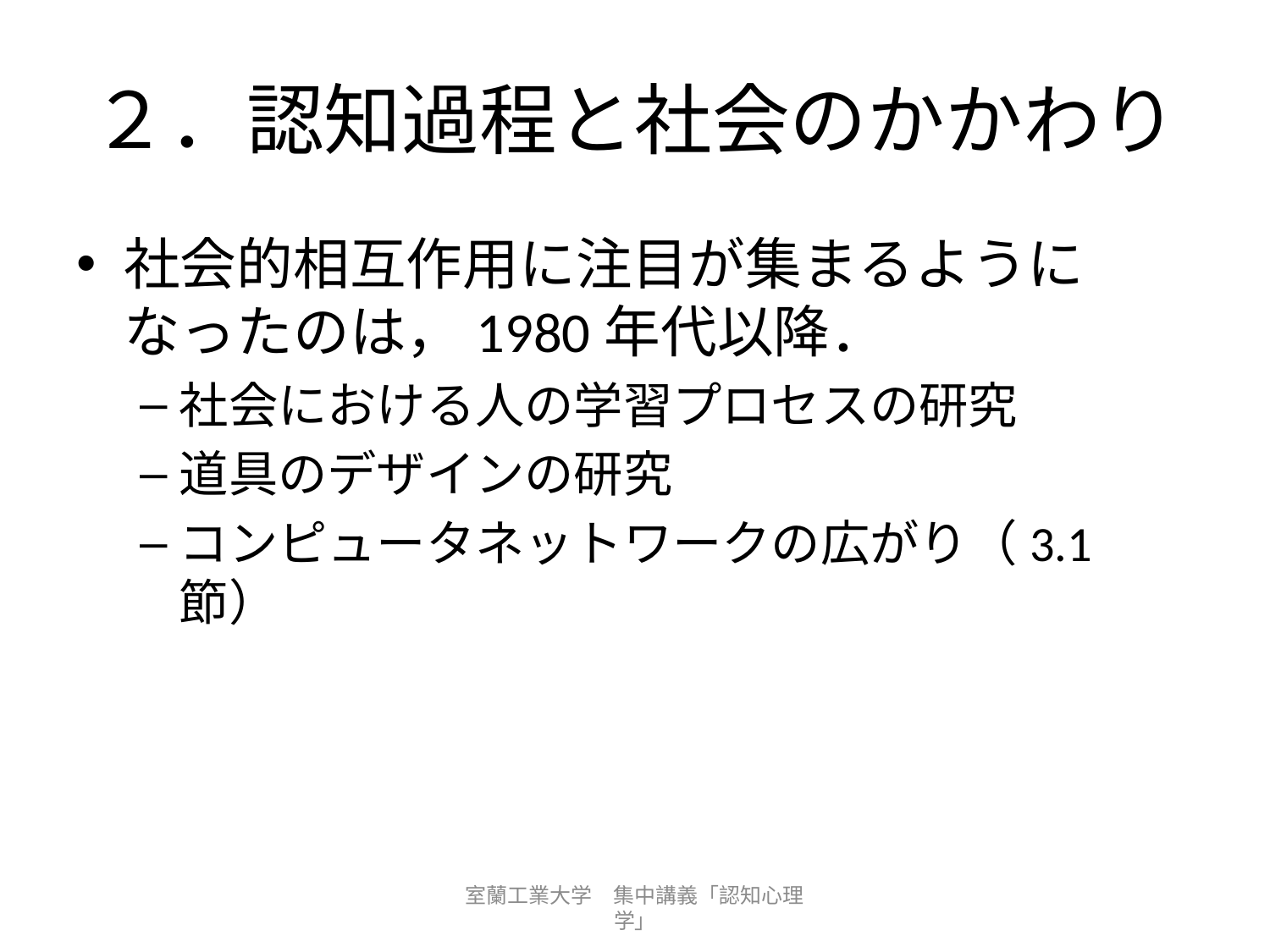

# ２．認知過程と社会のかかわり
社会的相互作用に注目が集まるようになったのは，1980年代以降．
社会における人の学習プロセスの研究
道具のデザインの研究
コンピュータネットワークの広がり（3.1節）
室蘭工業大学　集中講義「認知心理学」